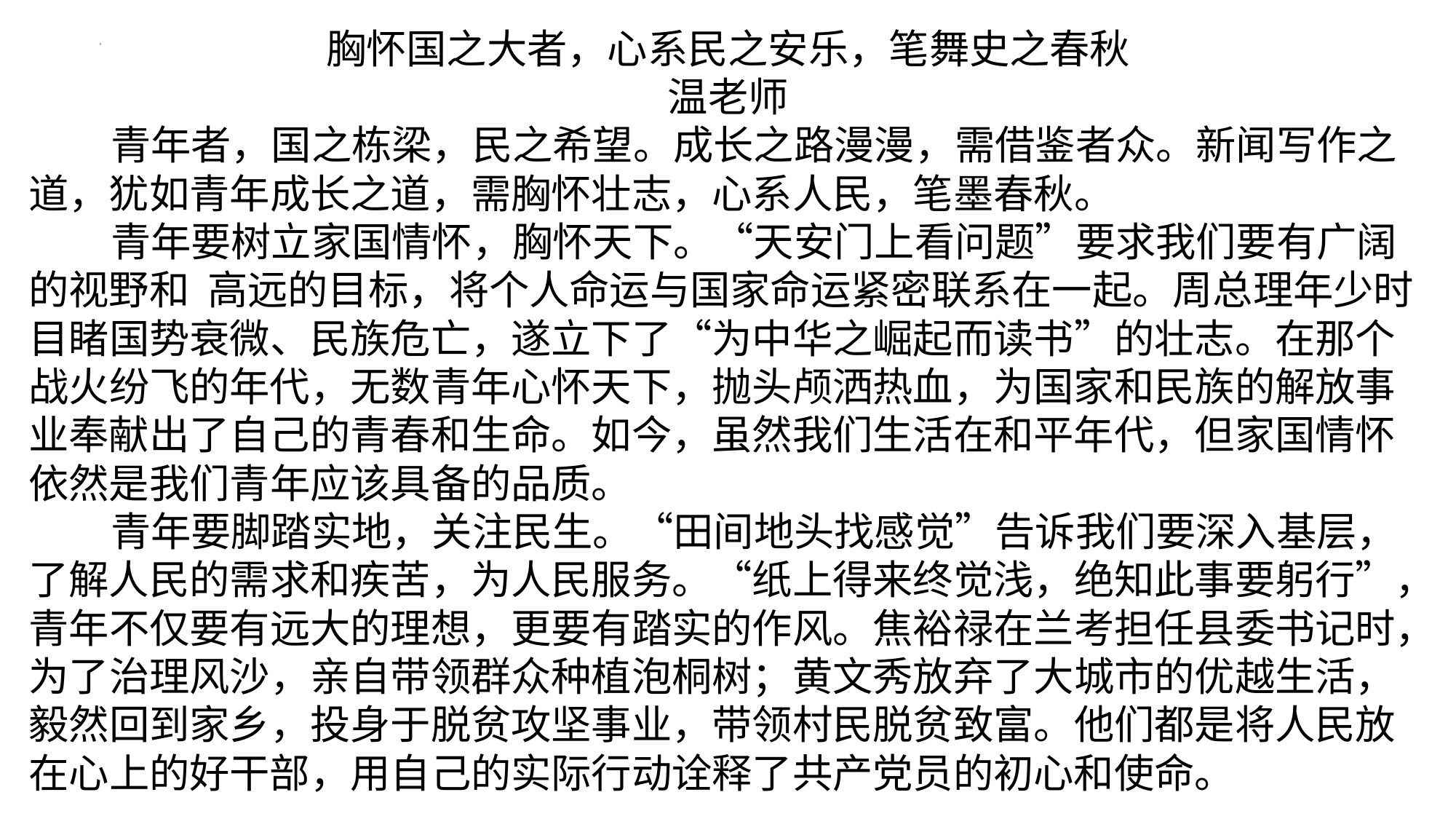

胸怀国之大者，心系民之安乐，笔舞史之春秋
温老师
        青年者，国之栋梁，民之希望。成长之路漫漫，需借鉴者众。新闻写作之道，犹如青年成长之道，需胸怀壮志，心系人民，笔墨春秋。
        青年要树立家国情怀，胸怀天下。“天安门上看问题”要求我们要有广阔的视野和  高远的目标，将个人命运与国家命运紧密联系在一起。周总理年少时目睹国势衰微、民族危亡，遂立下了“为中华之崛起而读书”的壮志。在那个战火纷飞的年代，无数青年心怀天下，抛头颅洒热血，为国家和民族的解放事业奉献出了自己的青春和生命。如今，虽然我们生活在和平年代，但家国情怀依然是我们青年应该具备的品质。
        青年要脚踏实地，关注民生。“田间地头找感觉”告诉我们要深入基层，了解人民的需求和疾苦，为人民服务。“纸上得来终觉浅，绝知此事要躬行”，青年不仅要有远大的理想，更要有踏实的作风。焦裕禄在兰考担任县委书记时，为了治理风沙，亲自带领群众种植泡桐树；黄文秀放弃了大城市的优越生活，毅然回到家乡，投身于脱贫攻坚事业，带领村民脱贫致富。他们都是将人民放在心上的好干部，用自己的实际行动诠释了共产党员的初心和使命。